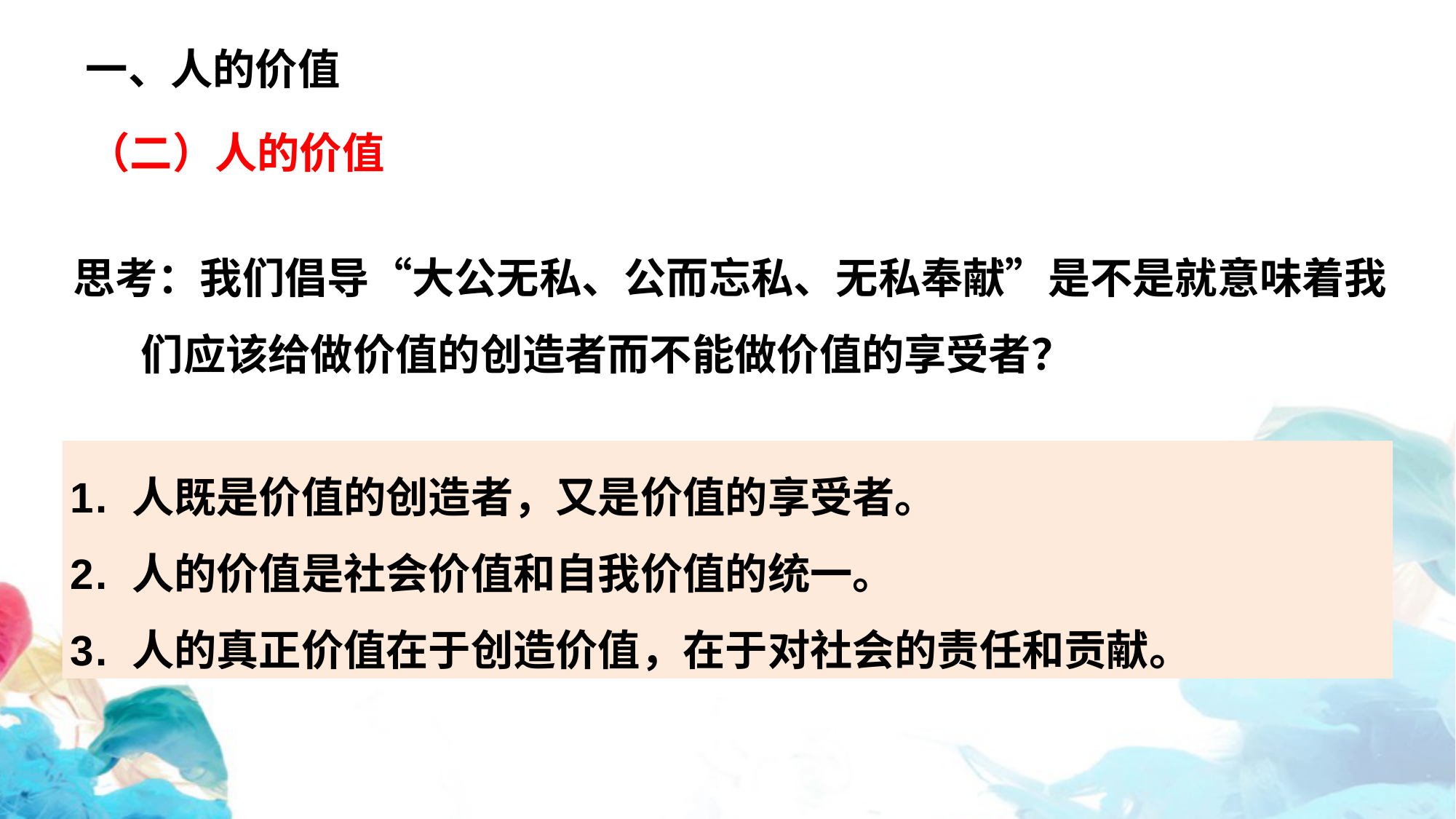

一、人的价值
（二）人的价值
思考：我们倡导“大公无私、公而忘私、无私奉献”是不是就意味着我
      们应该给做价值的创造者而不能做价值的享受者？
人既是价值的创造者，又是价值的享受者。
人的价值是社会价值和自我价值的统一。
人的真正价值在于创造价值，在于对社会的责任和贡献。